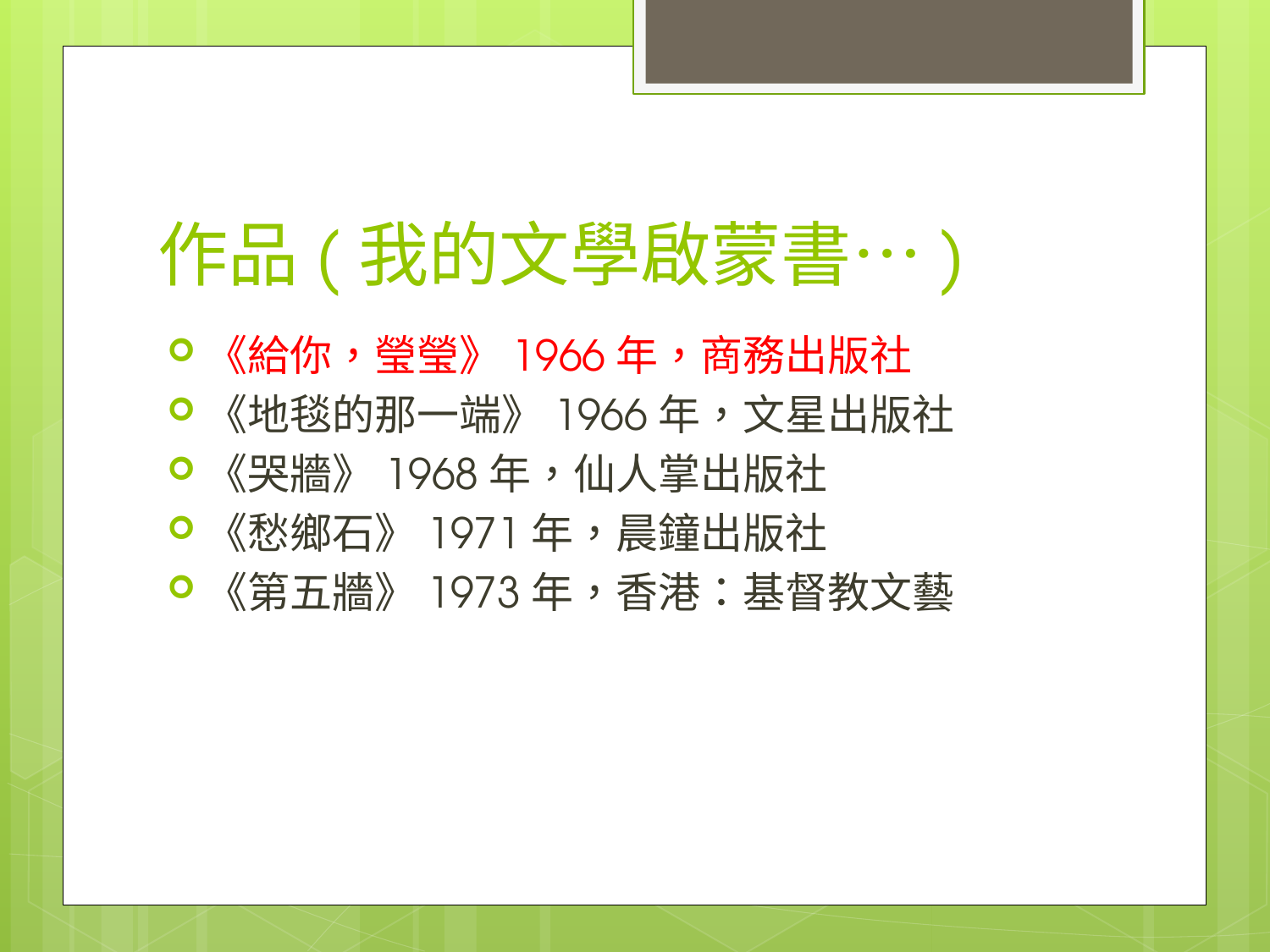

# 作品(我的文學啟蒙書…)
《給你，瑩瑩》1966年，商務出版社
《地毯的那一端》1966年，文星出版社
《哭牆》1968年，仙人掌出版社
《愁鄉石》1971年，晨鐘出版社
《第五牆》1973年，香港：基督教文藝